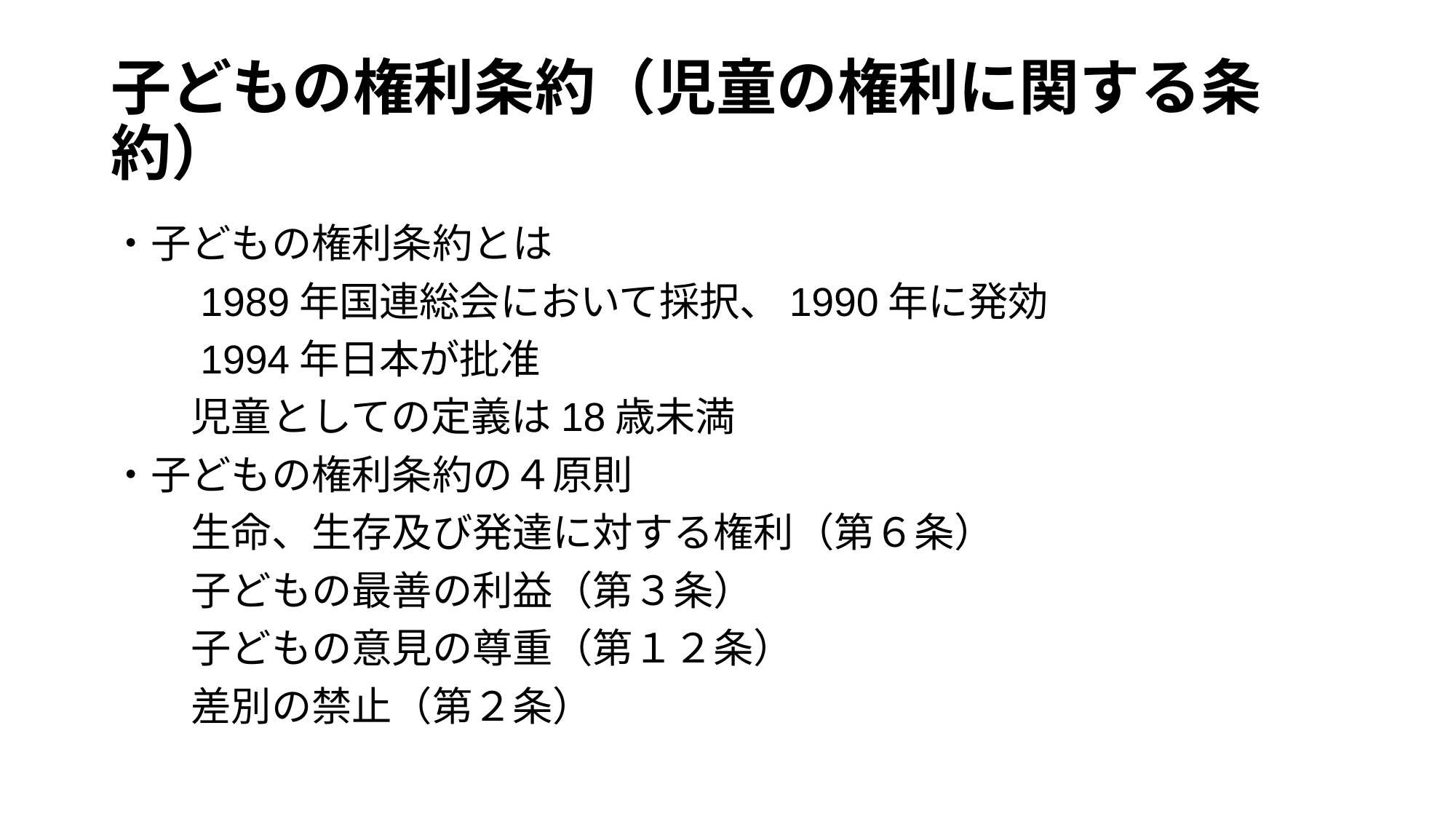

# 子どもの権利条約（児童の権利に関する条約）
・子どもの権利条約とは
　　1989年国連総会において採択、1990年に発効
　　1994年日本が批准
　　児童としての定義は18歳未満
・子どもの権利条約の４原則
　　生命、生存及び発達に対する権利（第６条）
　　子どもの最善の利益（第３条）
　　子どもの意見の尊重（第１２条）
　　差別の禁止（第２条）